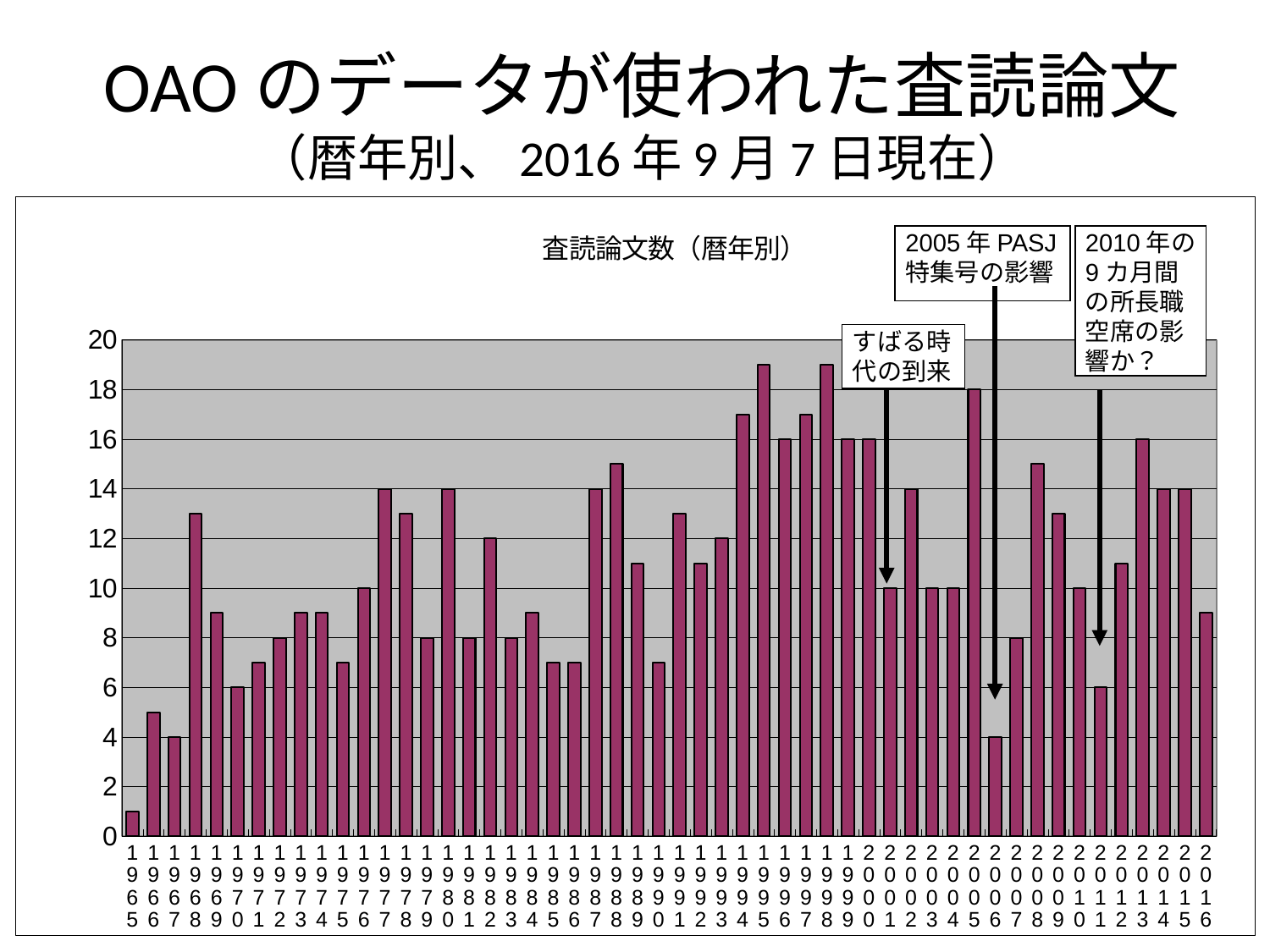

# OAOのデータが使われた査読論文 （暦年別、2016年9月7日現在）

### Chart: 査読論文数（暦年別）

| Category |  |
|---|---|
| 1965 | 1.0 |
| 1966 | 5.0 |
| 1967 | 4.0 |
| 1968 | 13.0 |
| 1969 | 9.0 |
| 1970 | 6.0 |
| 1971 | 7.0 |
| 1972 | 8.0 |
| 1973 | 9.0 |
| 1974 | 9.0 |
| 1975 | 7.0 |
| 1976 | 10.0 |
| 1977 | 14.0 |
| 1978 | 13.0 |
| 1979 | 8.0 |
| 1980 | 14.0 |
| 1981 | 8.0 |
| 1982 | 12.0 |
| 1983 | 8.0 |
| 1984 | 9.0 |
| 1985 | 7.0 |
| 1986 | 7.0 |
| 1987 | 14.0 |
| 1988 | 15.0 |
| 1989 | 11.0 |
| 1990 | 7.0 |
| 1991 | 13.0 |
| 1992 | 11.0 |
| 1993 | 12.0 |
| 1994 | 17.0 |
| 1995 | 19.0 |
| 1996 | 16.0 |
| 1997 | 17.0 |
| 1998 | 19.0 |
| 1999 | 16.0 |
| 2000 | 16.0 |
| 2001 | 10.0 |
| 2002 | 14.0 |
| 2003 | 10.0 |
| 2004 | 10.0 |
| 2005 | 18.0 |
| 2006 | 4.0 |
| 2007 | 8.0 |
| 2008 | 15.0 |
| 2009 | 13.0 |
| 2010 | 10.0 |
| 2011 | 6.0 |
| 2012 | 11.0 |
| 2013 | 16.0 |
| 2014 | 14.0 |
| 2015 | 14.0 |
| 2016 | 9.0 |
2005年PASJ特集号の影響
2010年の9カ月間の所長職空席の影響か？

すばる時代の到来